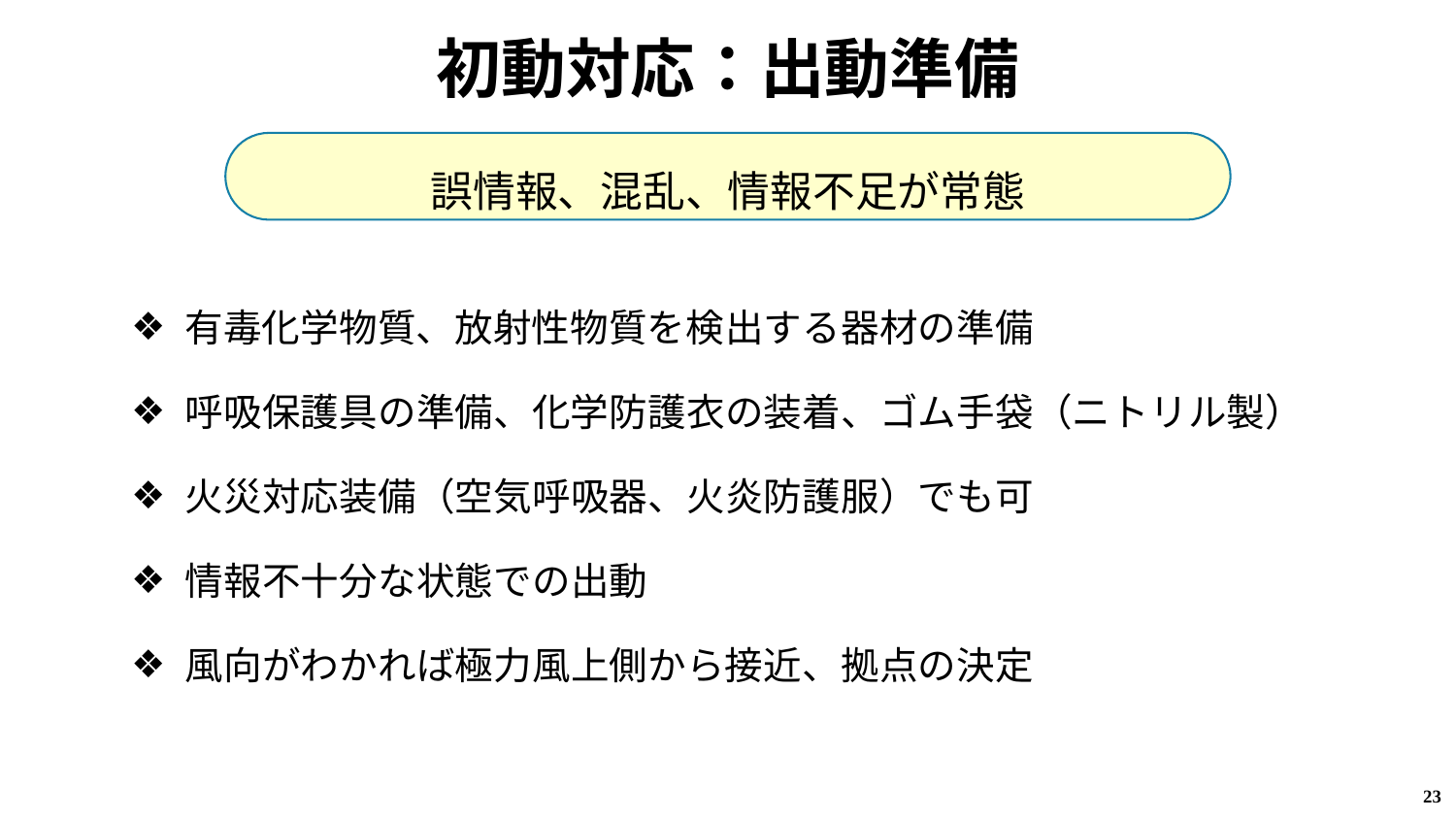

# 初動対応：出動準備
誤情報、混乱、情報不足が常態

有毒化学物質、放射性物質を検出する器材の準備
呼吸保護具の準備、化学防護衣の装着、ゴム手袋（ニトリル製）
火災対応装備（空気呼吸器、火炎防護服）でも可
情報不十分な状態での出動
風向がわかれば極力風上側から接近、拠点の決定

23